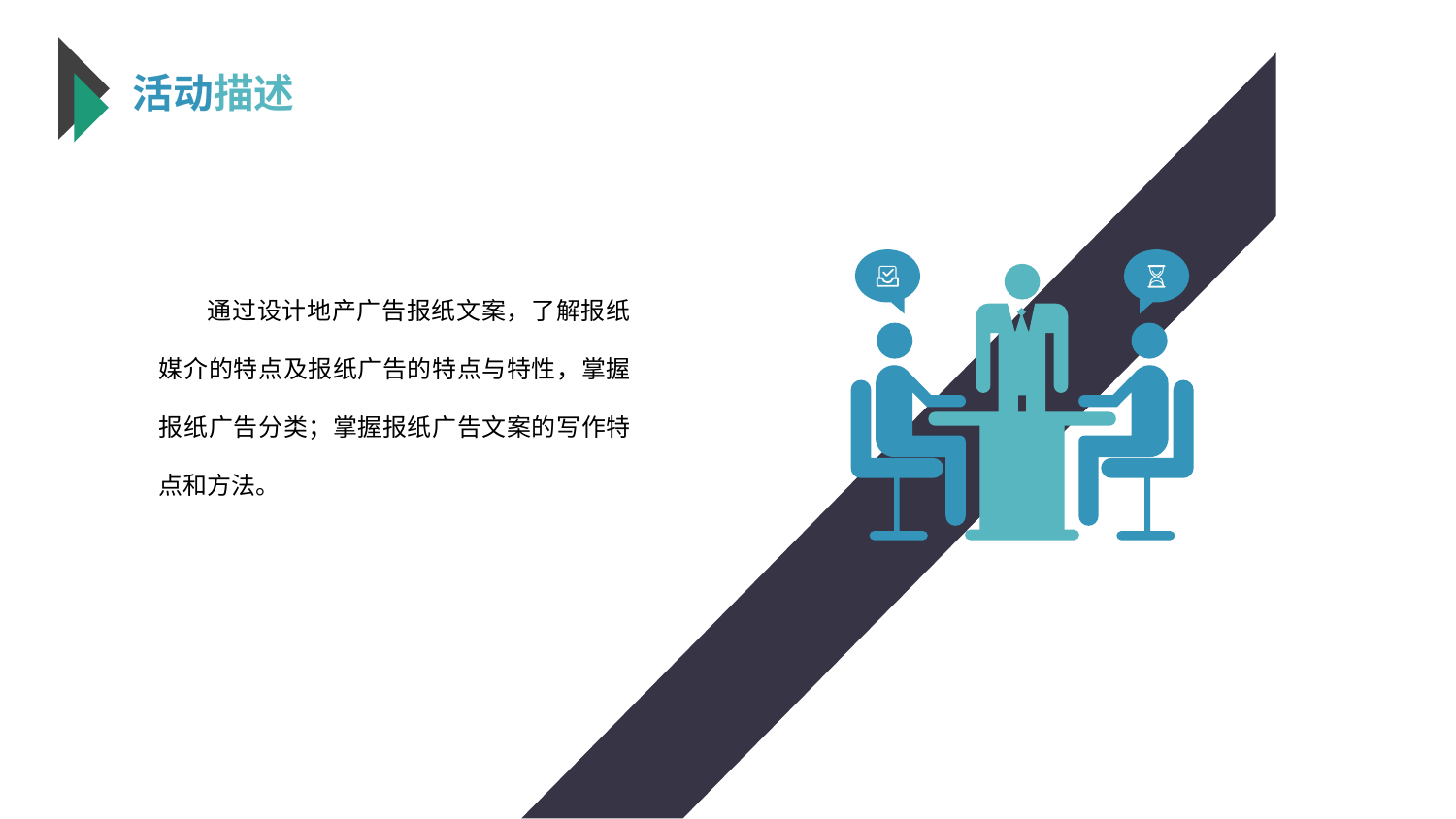

活动描述

       通过设计地产广告报纸文案，了解报纸媒介的特点及报纸广告的特点与特性，掌握报纸广告分类；掌握报纸广告文案的写作特点和方法。